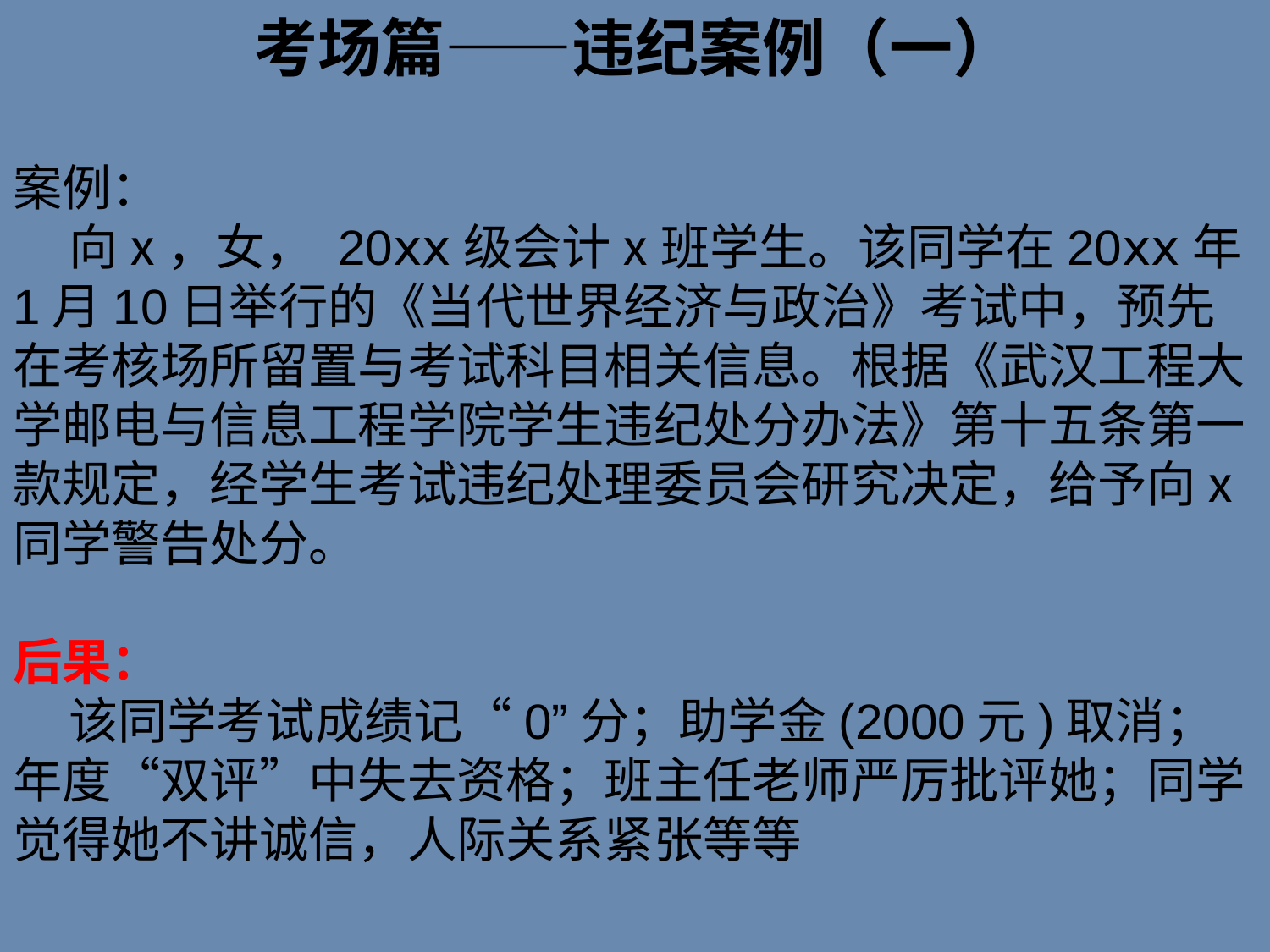

考场篇——违纪案例（一）

案例：
    向ⅹ，女， 20ⅹⅹ级会计ⅹ班学生。该同学在20ⅹⅹ年1月10日举行的《当代世界经济与政治》考试中，预先在考核场所留置与考试科目相关信息。根据《武汉工程大学邮电与信息工程学院学生违纪处分办法》第十五条第一款规定，经学生考试违纪处理委员会研究决定，给予向ⅹ同学警告处分。

后果：
    该同学考试成绩记“0”分；助学金(2000元)取消；
年度“双评”中失去资格；班主任老师严厉批评她；同学觉得她不讲诚信，人际关系紧张等等